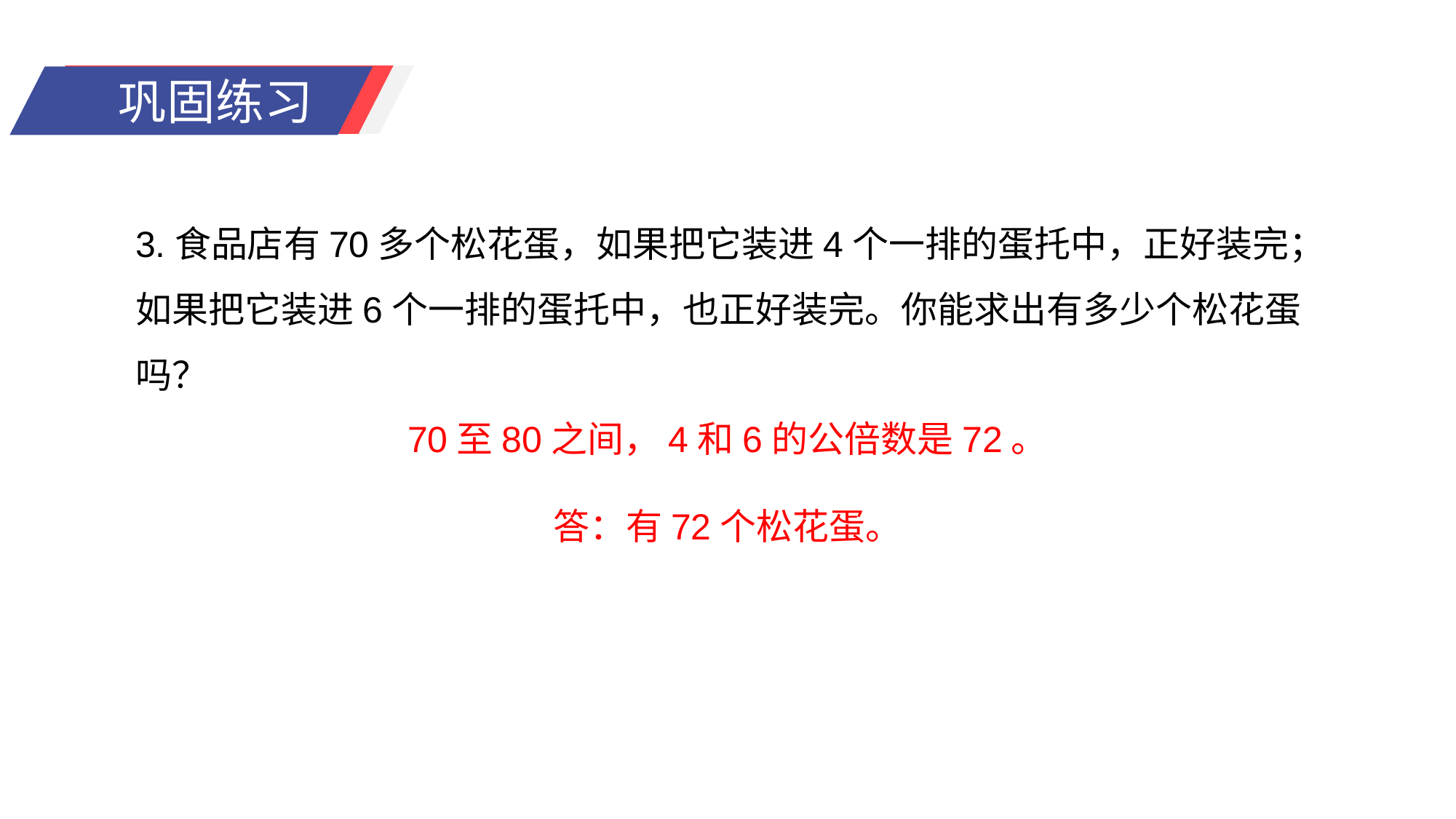

3.食品店有70多个松花蛋，如果把它装进4个一排的蛋托中，正好装完；如果把它装进6个一排的蛋托中，也正好装完。你能求出有多少个松花蛋吗？
70至80之间，4和6的公倍数是72。
答：有72个松花蛋。